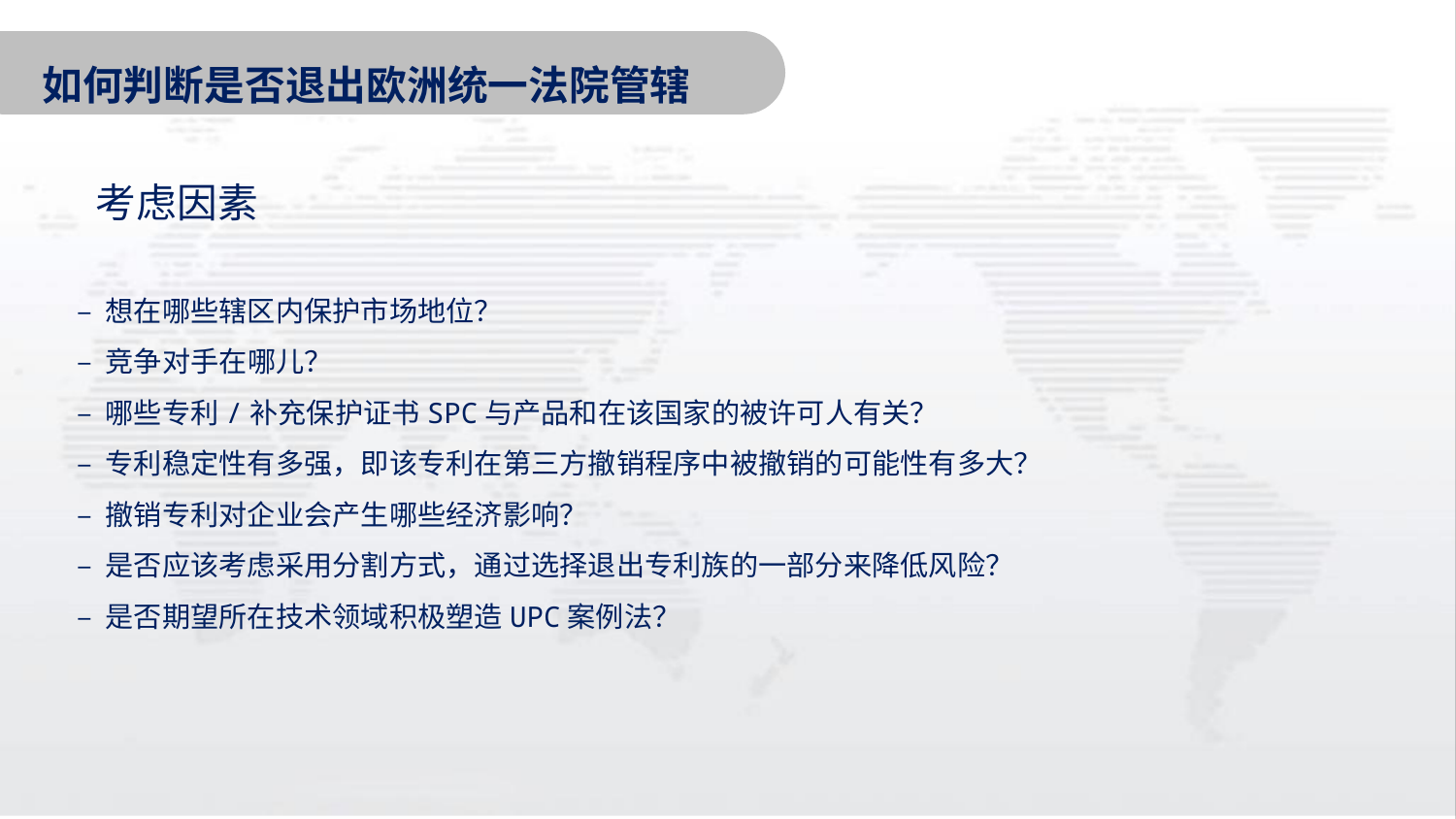

如何判断是否退出欧洲统一法院管辖

 考虑因素

– 想在哪些辖区内保护市场地位？
– 竞争对手在哪儿？
– 哪些专利/补充保护证书SPC与产品和在该国家的被许可人有关？
– 专利稳定性有多强，即该专利在第三方撤销程序中被撤销的可能性有多大？
– 撤销专利对企业会产生哪些经济影响？
– 是否应该考虑采用分割方式，通过选择退出专利族的一部分来降低风险？
– 是否期望所在技术领域积极塑造UPC案例法？